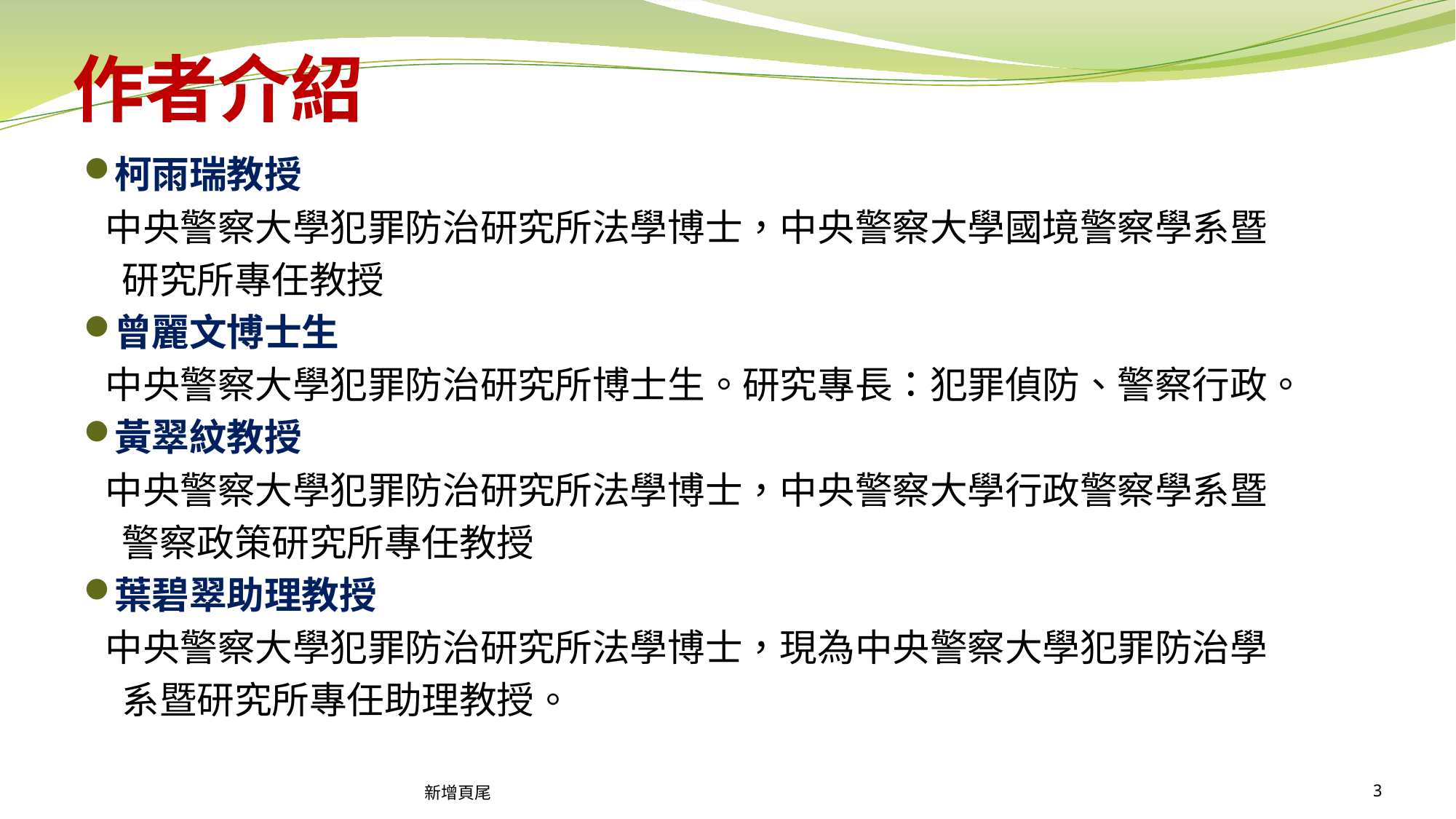

# 作者介紹
柯雨瑞教授
  中央警察大學犯罪防治研究所法學博士，中央警察大學國境警察學系暨
    研究所專任教授
曾麗文博士生
  中央警察大學犯罪防治研究所博士生。研究專長：犯罪偵防、警察行政。
黃翠紋教授
  中央警察大學犯罪防治研究所法學博士，中央警察大學行政警察學系暨
    警察政策研究所專任教授
葉碧翠助理教授
  中央警察大學犯罪防治研究所法學博士，現為中央警察大學犯罪防治學
    系暨研究所專任助理教授。
新增頁尾
3